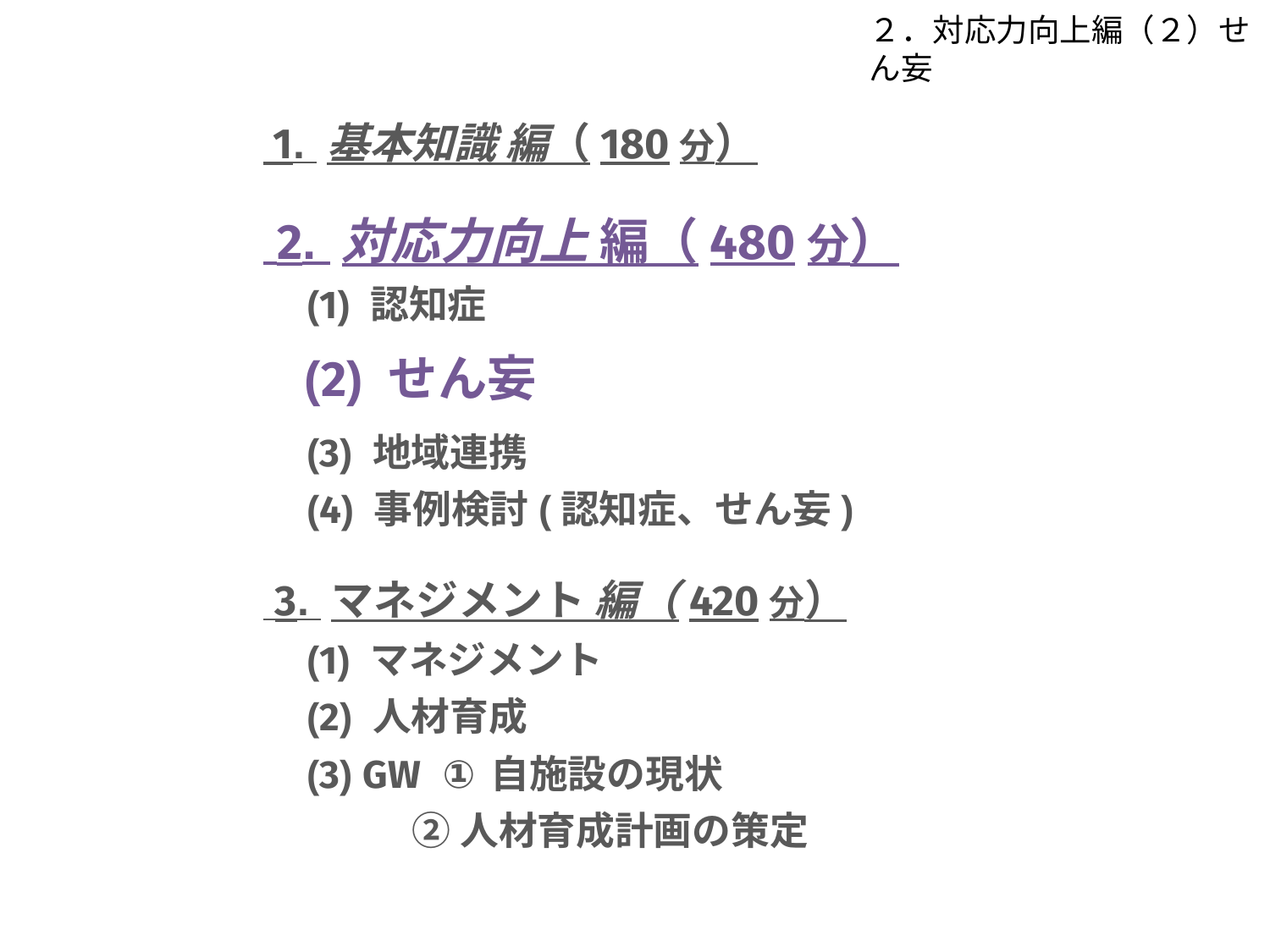

２．対応力向上編（２）せん妄
 1. 基本知識 編（180分）
 2. 対応力向上 編（480分）
    (1) 認知症
   (2) せん妄
    (3) 地域連携
    (4) 事例検討(認知症、せん妄)
 3. マネジメント 編（420分）
    (1) マネジメント
    (2) 人材育成
    (3) GW  ①自施設の現状
                 ②人材育成計画の策定